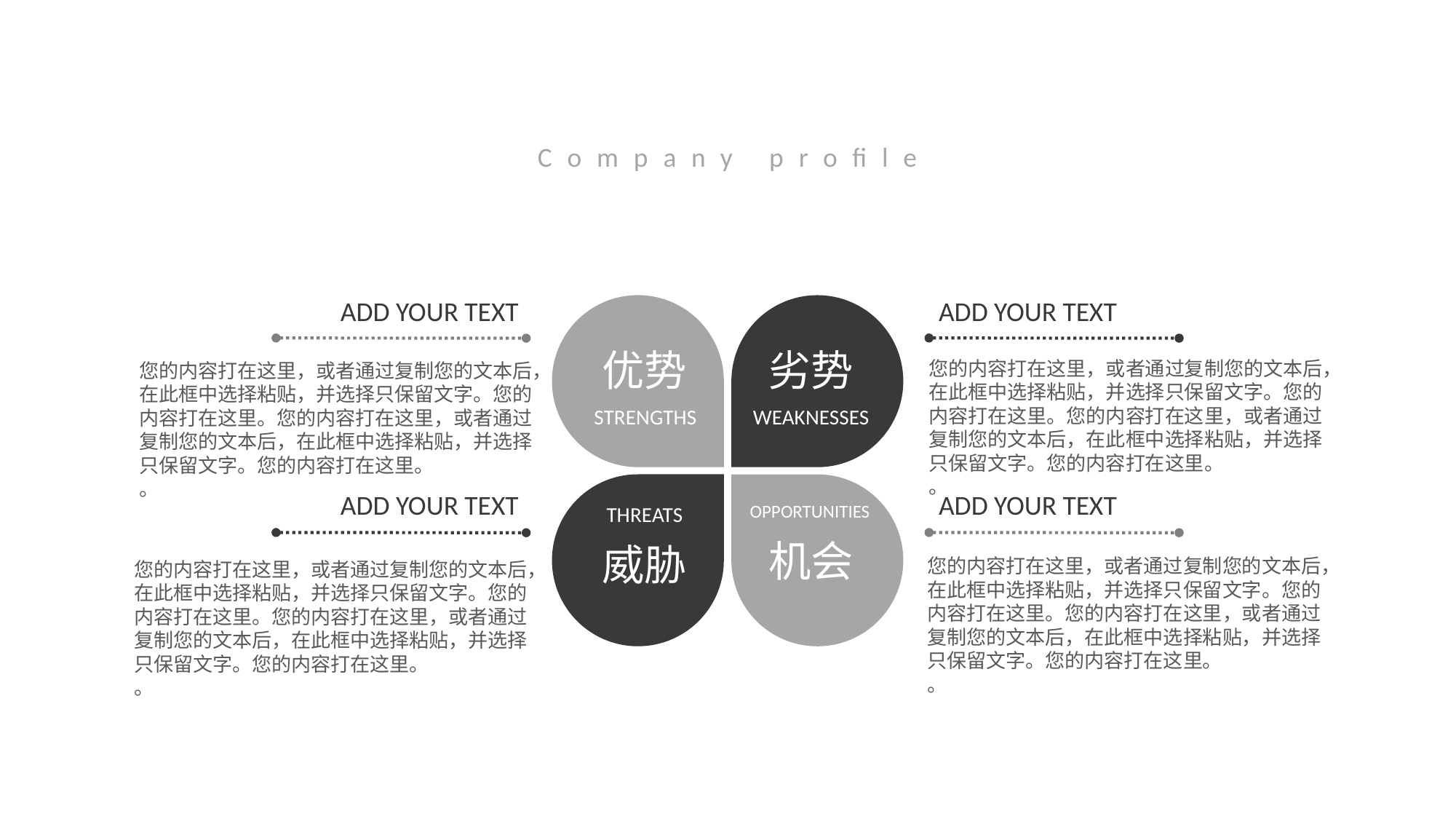

Company profile
ADD YOUR TEXT
ADD YOUR TEXT

优势
劣势
您的内容打在这里，或者通过复制您的文本后，在此框中选择粘贴，并选择只保留文字。您的内容打在这里。您的内容打在这里，或者通过复制您的文本后，在此框中选择粘贴，并选择只保留文字。您的内容打在这里。
。
您的内容打在这里，或者通过复制您的文本后，在此框中选择粘贴，并选择只保留文字。您的内容打在这里。您的内容打在这里，或者通过复制您的文本后，在此框中选择粘贴，并选择只保留文字。您的内容打在这里。
。
STRENGTHS
WEAKNESSES

ADD YOUR TEXT
ADD YOUR TEXT
OPPORTUNITIES
THREATS
机会

威胁

您的内容打在这里，或者通过复制您的文本后，在此框中选择粘贴，并选择只保留文字。您的内容打在这里。您的内容打在这里，或者通过复制您的文本后，在此框中选择粘贴，并选择只保留文字。您的内容打在这里。
。
您的内容打在这里，或者通过复制您的文本后，在此框中选择粘贴，并选择只保留文字。您的内容打在这里。您的内容打在这里，或者通过复制您的文本后，在此框中选择粘贴，并选择只保留文字。您的内容打在这里。
。